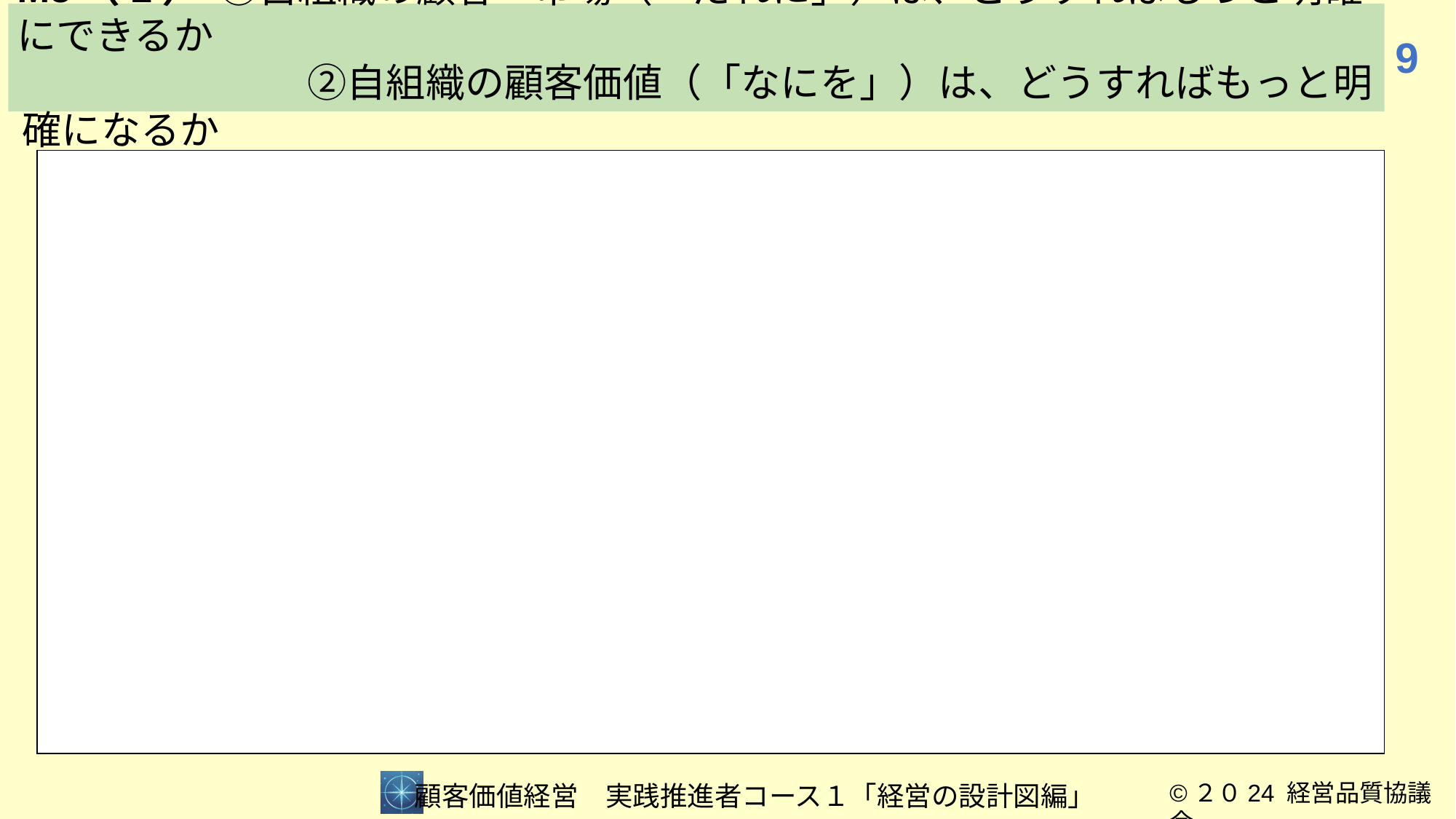

M5（1）  ①自組織の顧客・市場（「だれに」）は、どうすればもっと明確にできるか
　　　　　　　 ②自組織の顧客価値（「なにを」）は、どうすればもっと明確になるか
9
|  |
| --- |
　　顧客価値経営　実践推進者コース１「経営の設計図編」